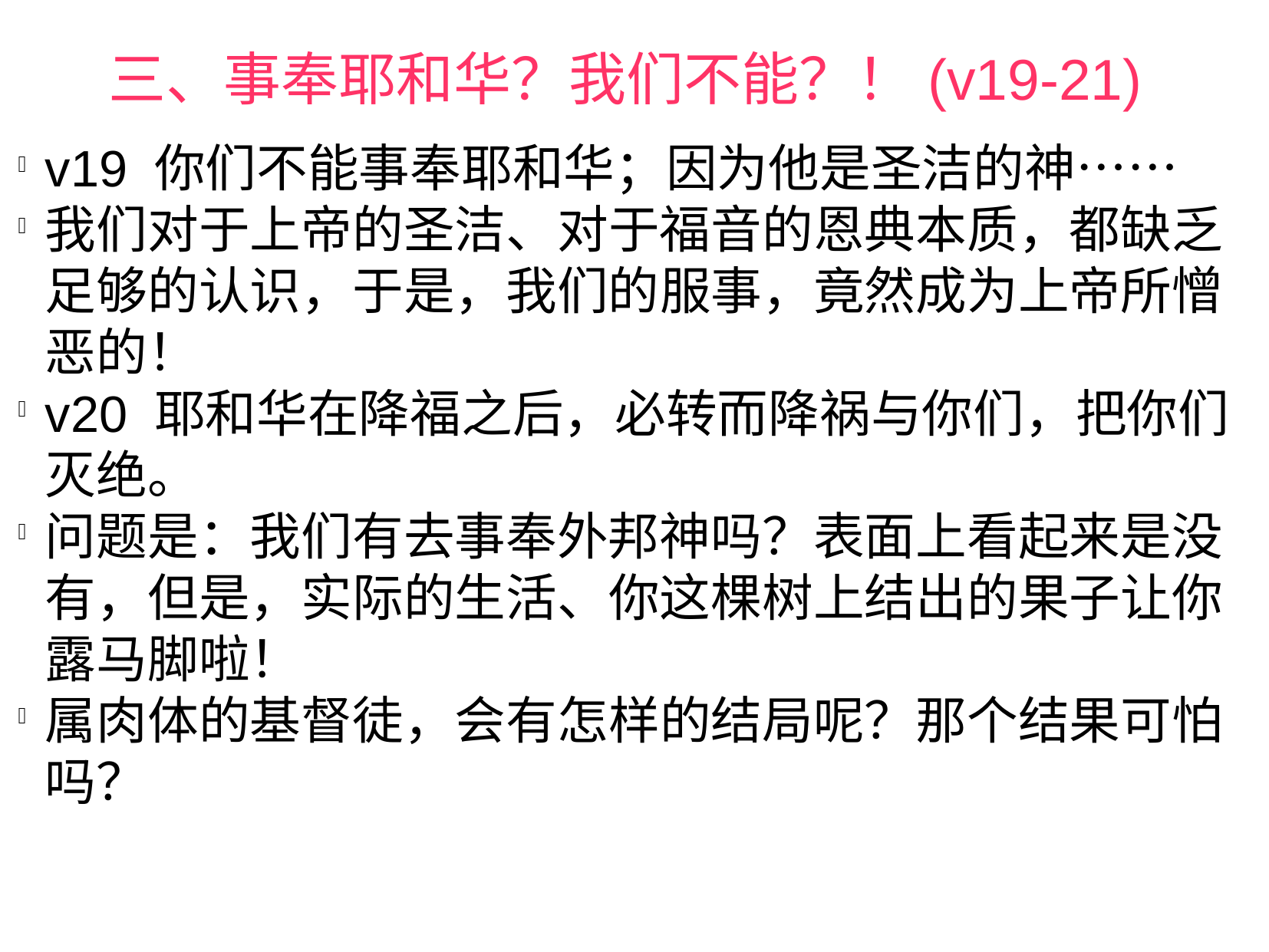

三、事奉耶和华？我们不能？！(v19-21)
v19 你们不能事奉耶和华；因为他是圣洁的神……
我们对于上帝的圣洁、对于福音的恩典本质，都缺乏足够的认识，于是，我们的服事，竟然成为上帝所憎恶的！
v20 耶和华在降福之后，必转而降祸与你们，把你们灭绝。
问题是：我们有去事奉外邦神吗？表面上看起来是没有，但是，实际的生活、你这棵树上结出的果子让你露马脚啦！
属肉体的基督徒，会有怎样的结局呢？那个结果可怕吗？